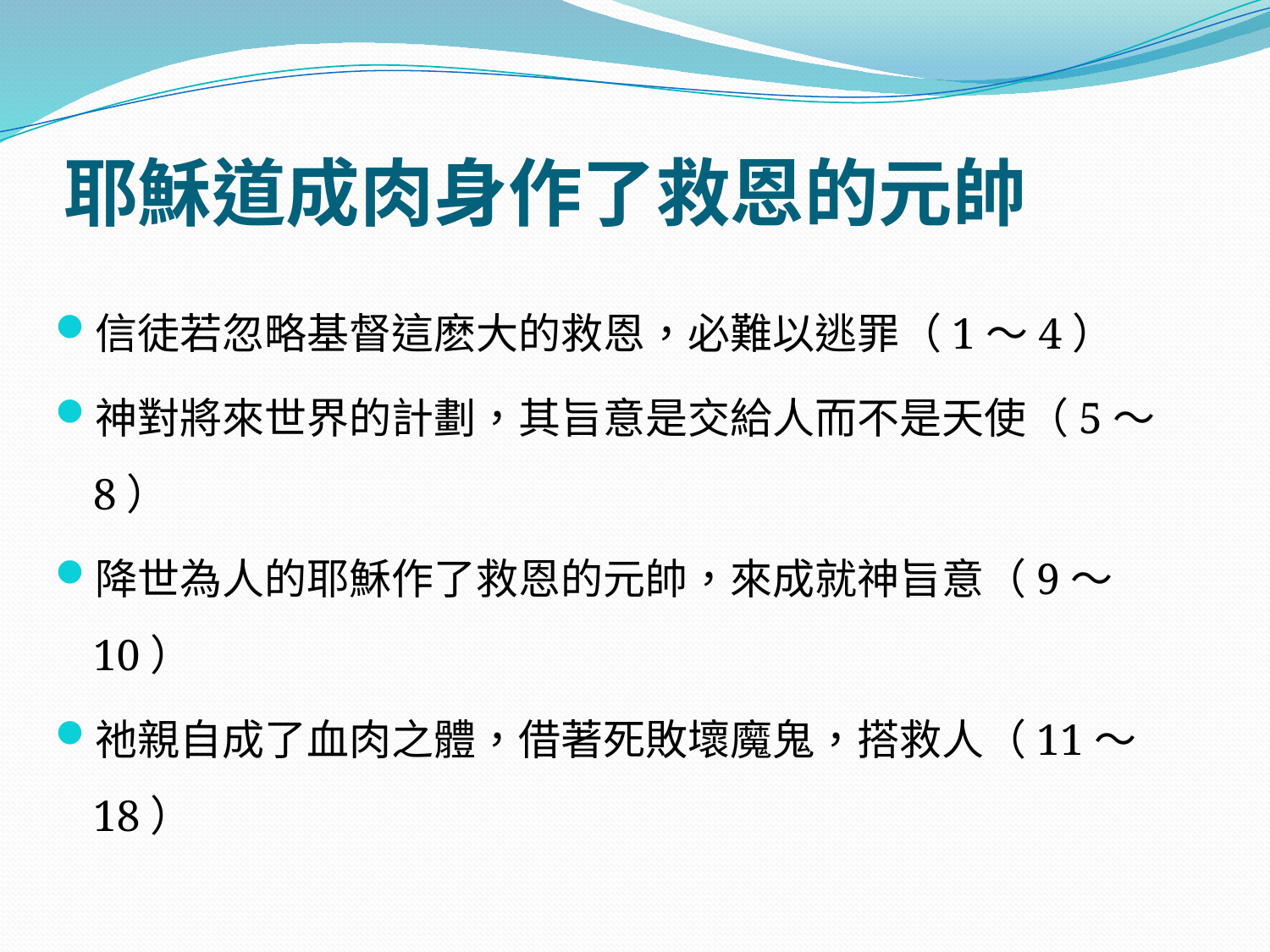

# 耶穌道成肉身作了救恩的元帥
信徒若忽略基督這麽大的救恩，必難以逃罪（1～4）
神對將來世界的計劃，其旨意是交給人而不是天使（5～8）
降世為人的耶穌作了救恩的元帥，來成就神旨意（9～10）
祂親自成了血肉之體，借著死敗壞魔鬼，搭救人（11～18）